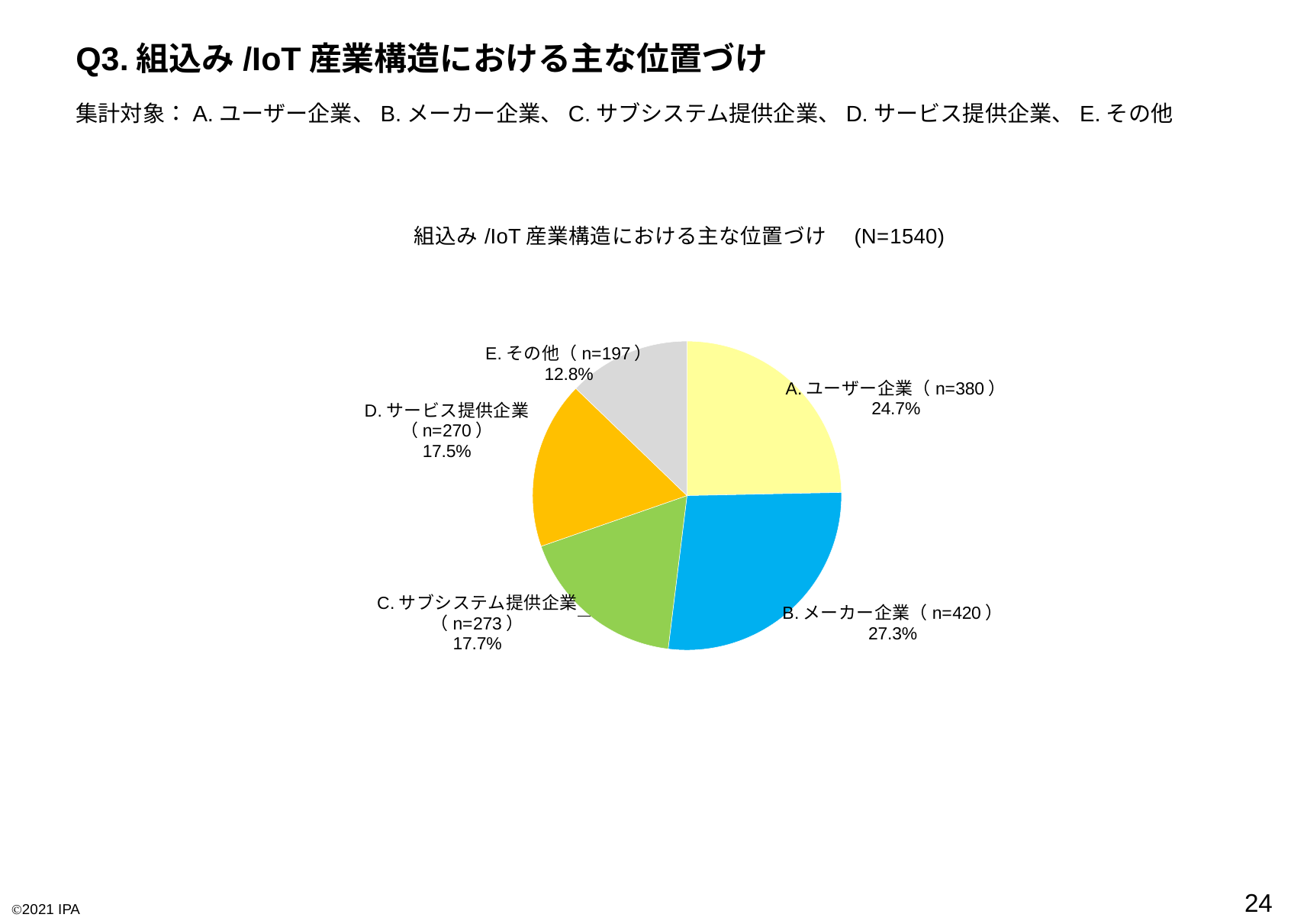

Q3.組込み/IoT産業構造における主な位置づけ
集計対象：A.ユーザー企業、B.メーカー企業、C.サブシステム提供企業、D.サービス提供企業、E.その他

[unsupported chart]